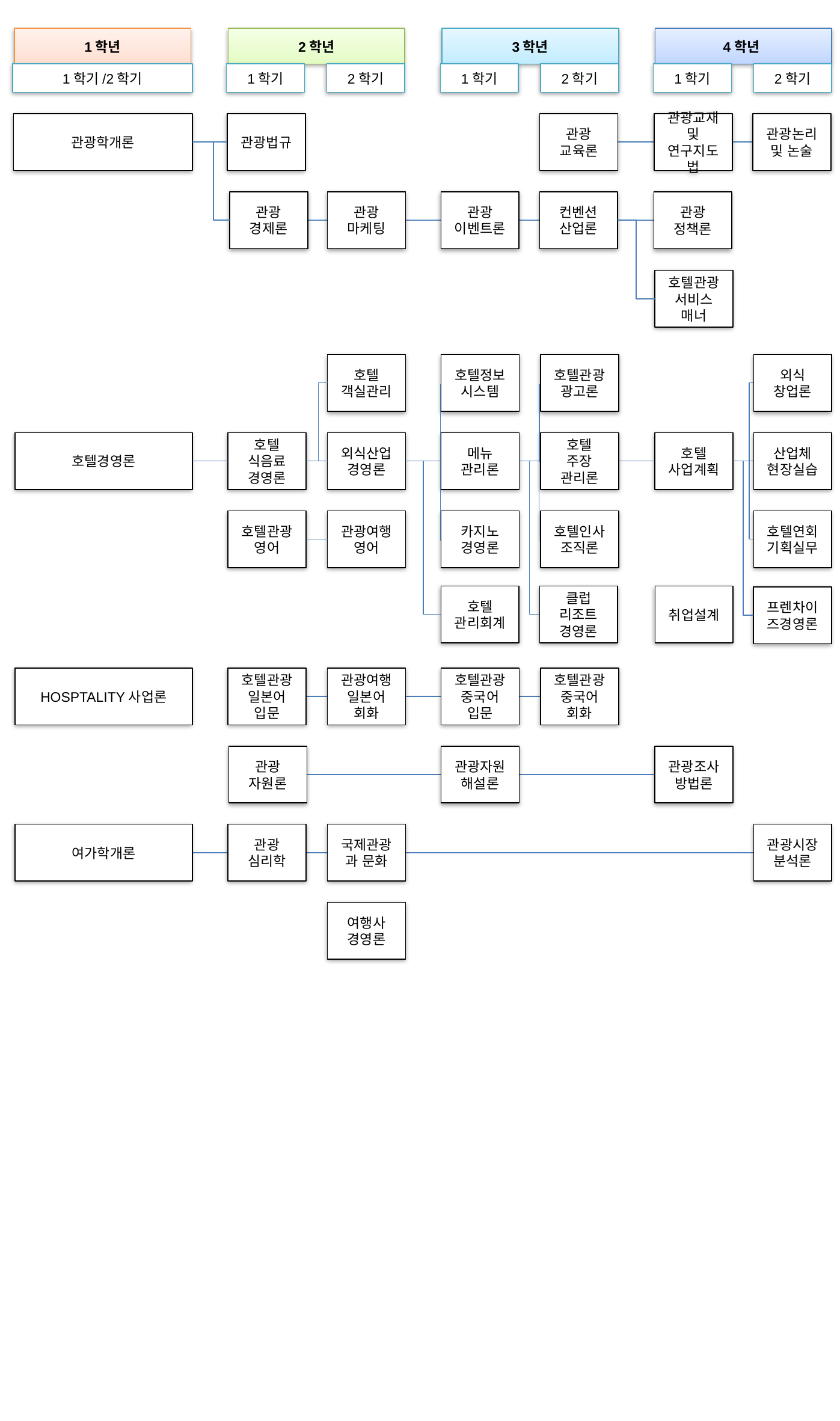

1학년
2학년
3학년
4학년
1학기/2학기
1학기
2학기
1학기
2학기
1학기
2학기
관광학개론
관광법규
관광
교육론
관광교재및 연구지도법
관광논리 및 논술
관광
경제론
관광
마케팅
관광
이벤트론
컨벤션
산업론
관광
정책론
호텔관광
서비스
매너
호텔
객실관리
호텔정보시스템
호텔관광
광고론
외식
창업론
호텔경영론
호텔
식음료
경영론
외식산업경영론
메뉴
관리론
호텔
주장
관리론
호텔
사업계획
산업체
현장실습
호텔관광영어
관광여행영어
카지노
경영론
호텔인사
조직론
호텔연회
기획실무
호텔
관리회계
클럽
리조트
경영론
취업설계
프렌차이즈경영론
HOSPTALITY사업론
호텔관광일본어
입문
관광여행일본어
회화
호텔관광중국어
입문
호텔관광중국어
회화
관광
자원론
관광자원해설론
관광조사
방법론
여가학개론
관광
심리학
국제관광과 문화
관광시장
분석론
여행사
경영론